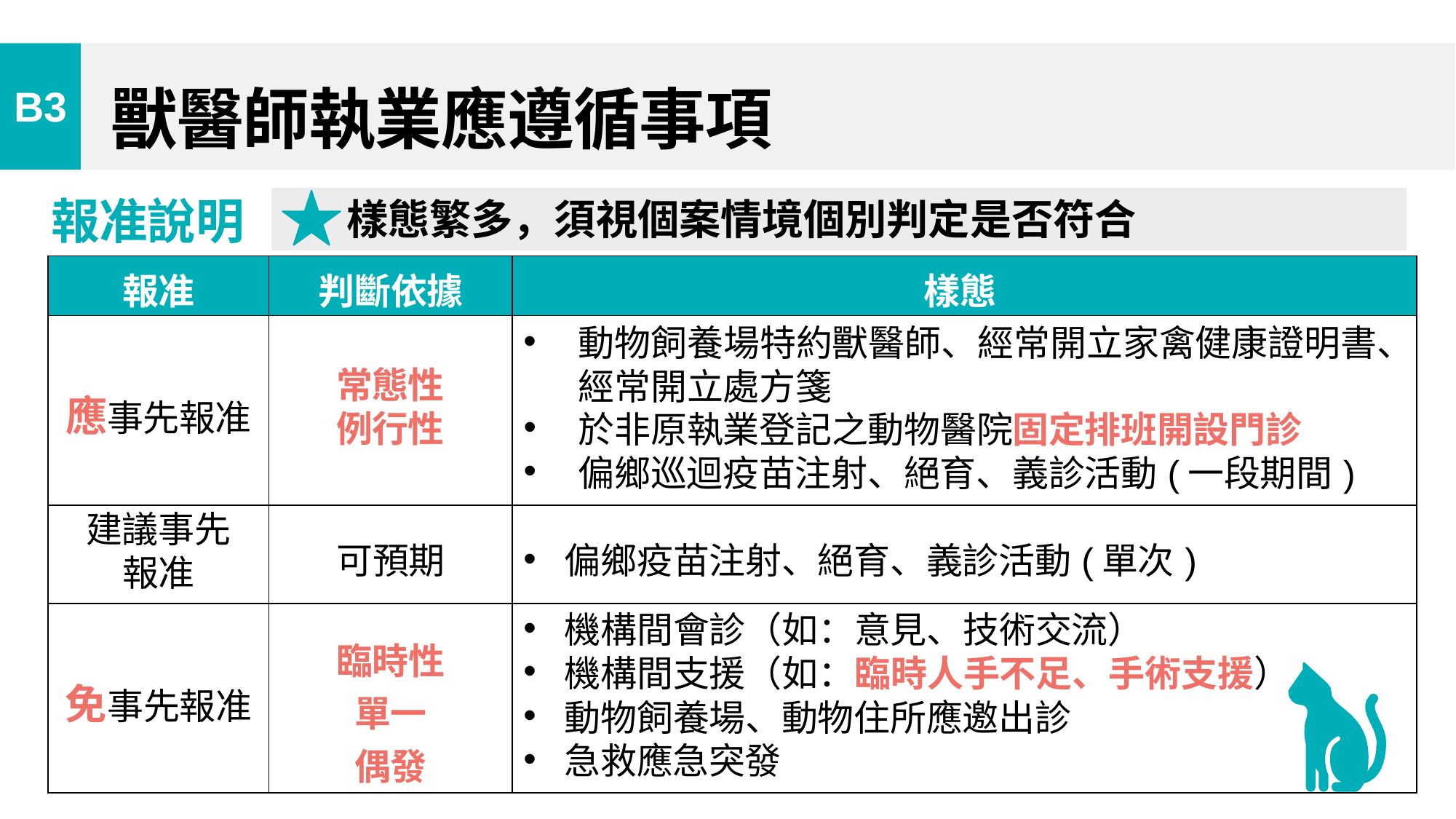

# 獸醫師執業應遵循事項
B3

樣態繁多，須視個案情境個別判定是否符合
報准說明

| 報准 | 判斷依據 | 樣態 |
| --- | --- | --- |
| 應事先報准 | 常態性例行性 | 動物飼養場特約獸醫師、經常開立家禽健康證明書、經常開立處方箋 於非原執業登記之動物醫院固定排班開設門診 偏鄉巡迴疫苗注射、絕育、義診活動(一段期間) |
| 建議事先 報准 | 可預期 | 偏鄉疫苗注射、絕育、義診活動(單次) |
| 免事先報准 | 臨時性單一偶發 | 機構間會診（如：意見、技術交流） 機構間支援（如：臨時人手不足、手術支援） 動物飼養場、動物住所應邀出診 急救應急突發 |